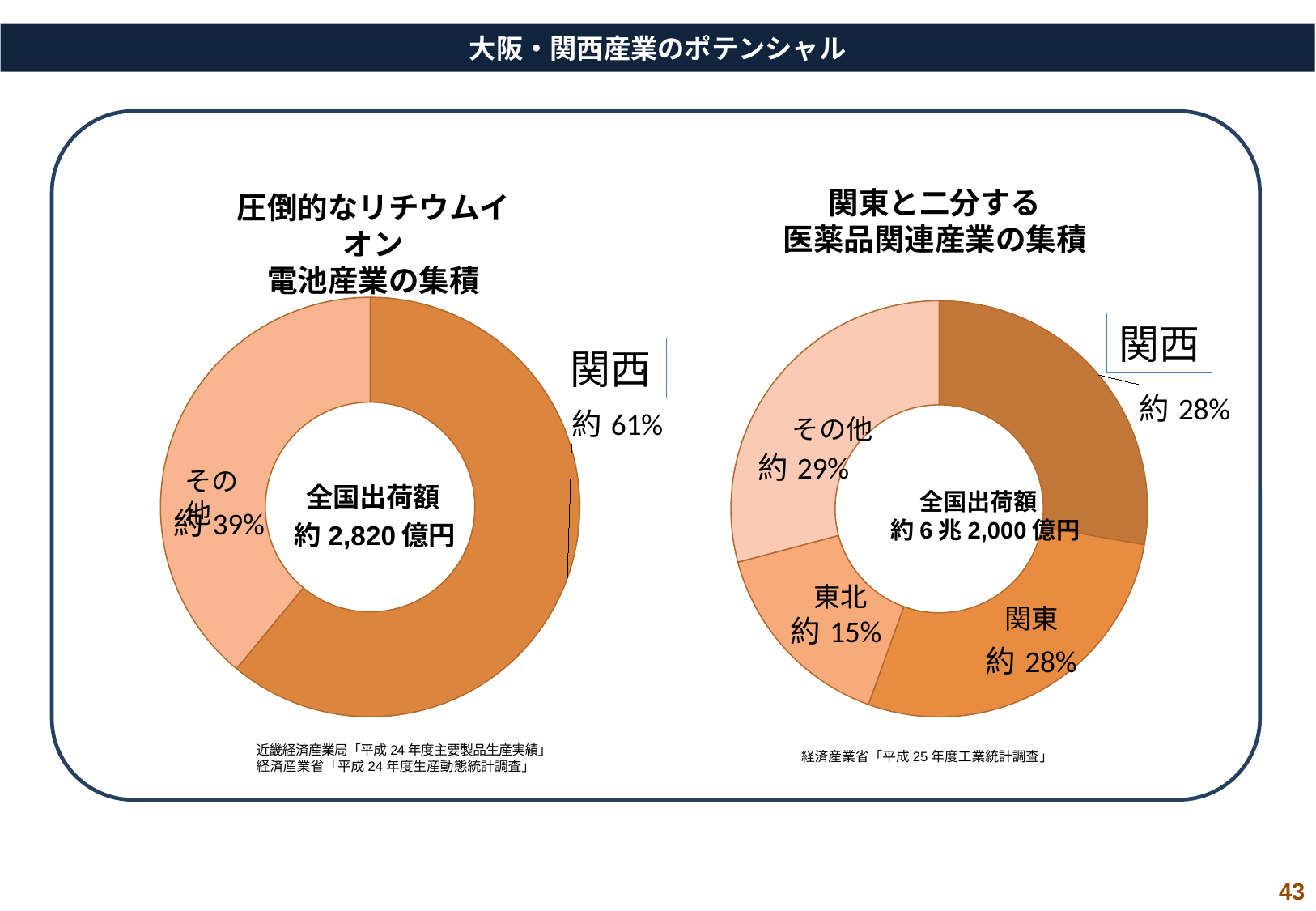

大阪・関西産業のポテンシャル

関東と二分する
医薬品関連産業の集積
経済産業省「平成25年度工業統計調査」
圧倒的なリチウムイオン
電池産業の集積

### Chart

| Category |  |
|---|---|
| 近畿 | 0.61 |
| その他 | 0.39 |
関西
近畿経済産業局「平成24年度主要製品生産実績」
経済産業省「平成24年度生産動態統計調査」

### Chart

| Category |  |
|---|---|
| 関西 | 0.2764014033177977 |
| 関東 | 0.2764014033177977 |
| 東海 | 0.1528172518902567 |
| その他 | 0.29 |
関西
その他
その他
　 全国出荷額
約6兆2,000億円
東北
関東
43